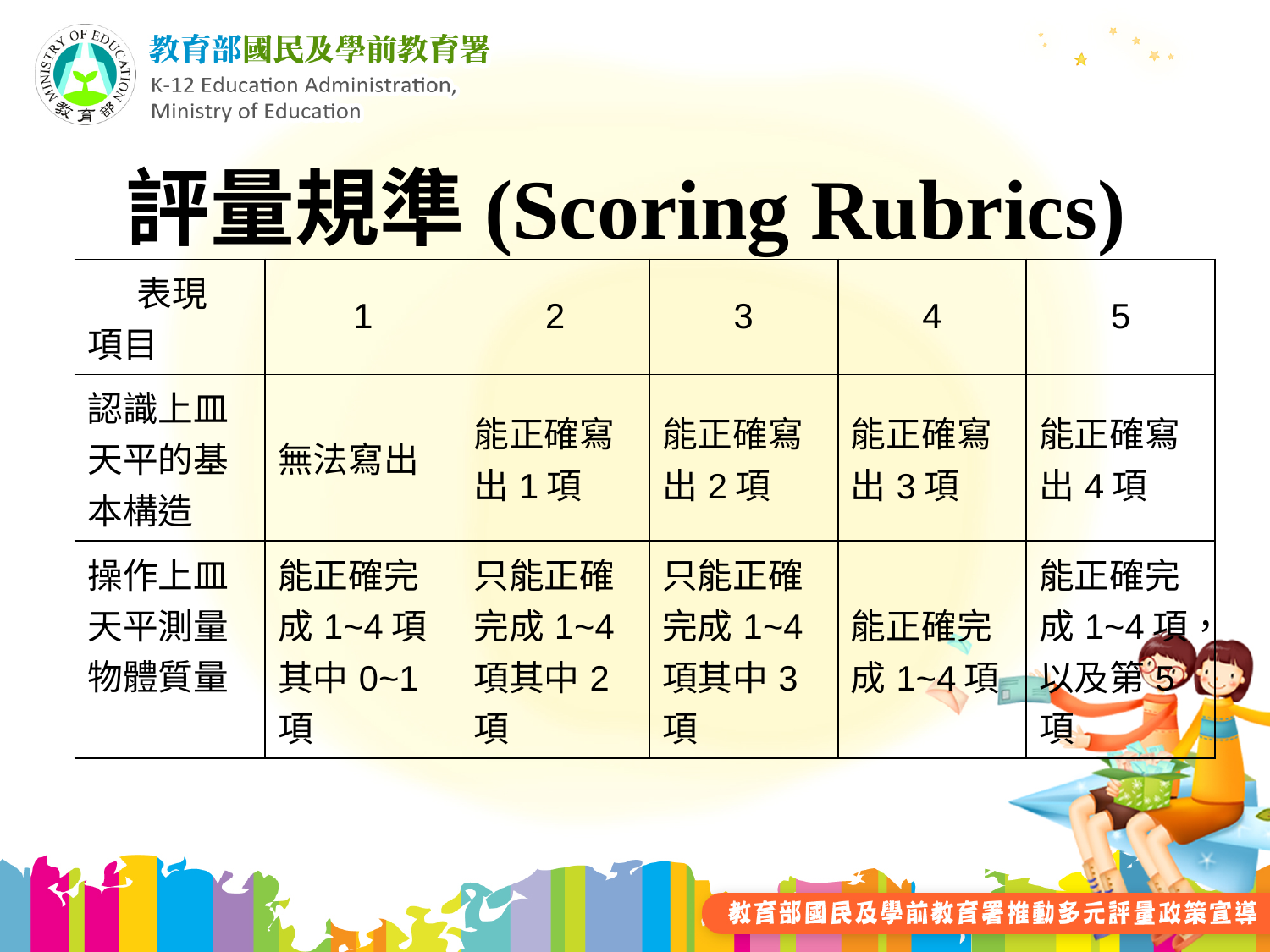

# 評量規準(Scoring Rubrics)
| 表現 項目 | 1 | 2 | 3 | 4 | 5 |
| --- | --- | --- | --- | --- | --- |
| 認識上皿天平的基本構造 | 無法寫出 | 能正確寫出1項 | 能正確寫出2項 | 能正確寫出3項 | 能正確寫出4項 |
| 操作上皿天平測量物體質量 | 能正確完成1~4項其中0~1項 | 只能正確完成1~4項其中2項 | 只能正確完成1~4項其中3項 | 能正確完成1~4項 | 能正確完成1~4項，以及第5項 |